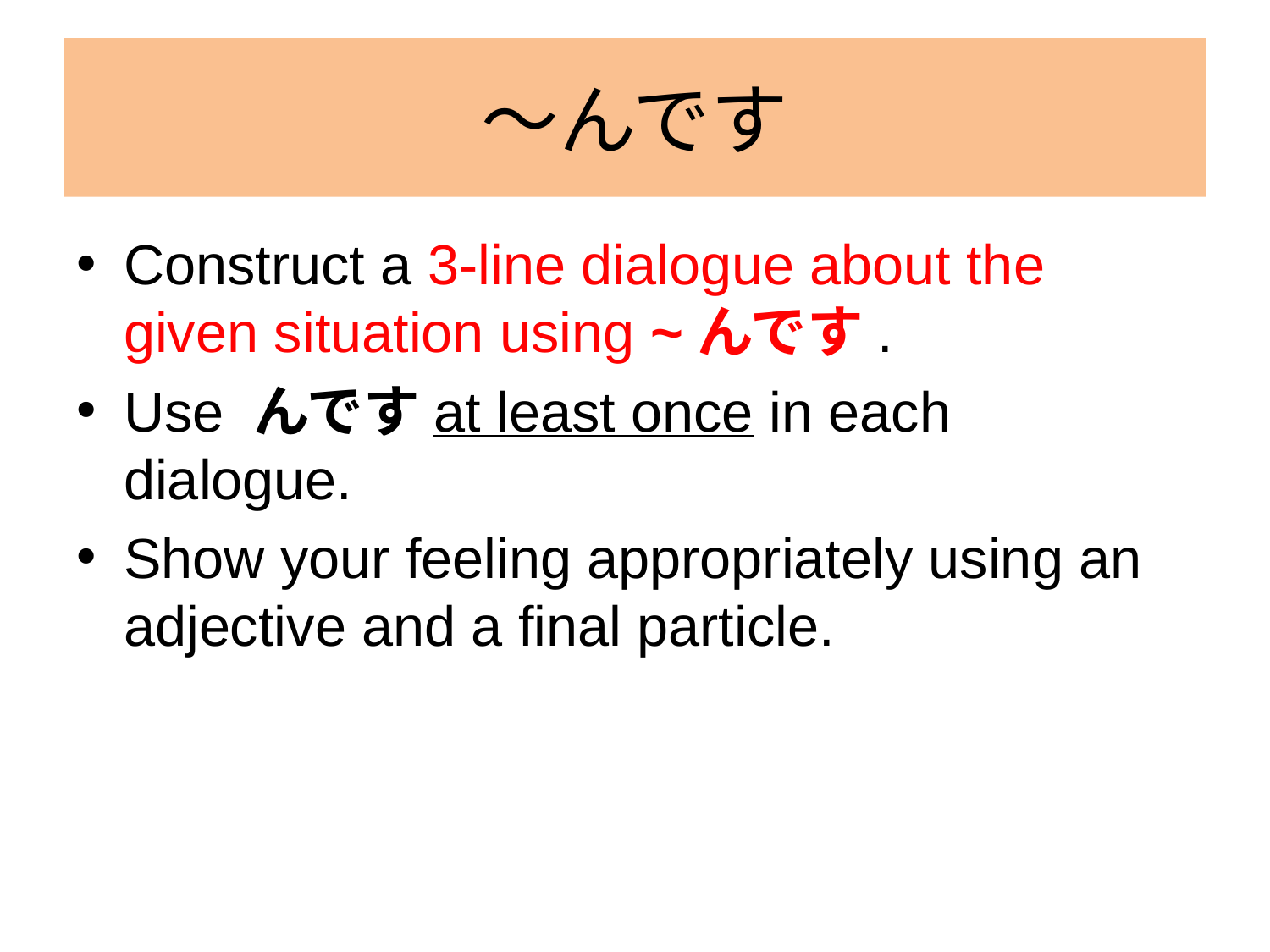

# ～んです
Construct a 3-line dialogue about the given situation using ~んです.
Use んですat least once in each dialogue.
Show your feeling appropriately using an adjective and a final particle.